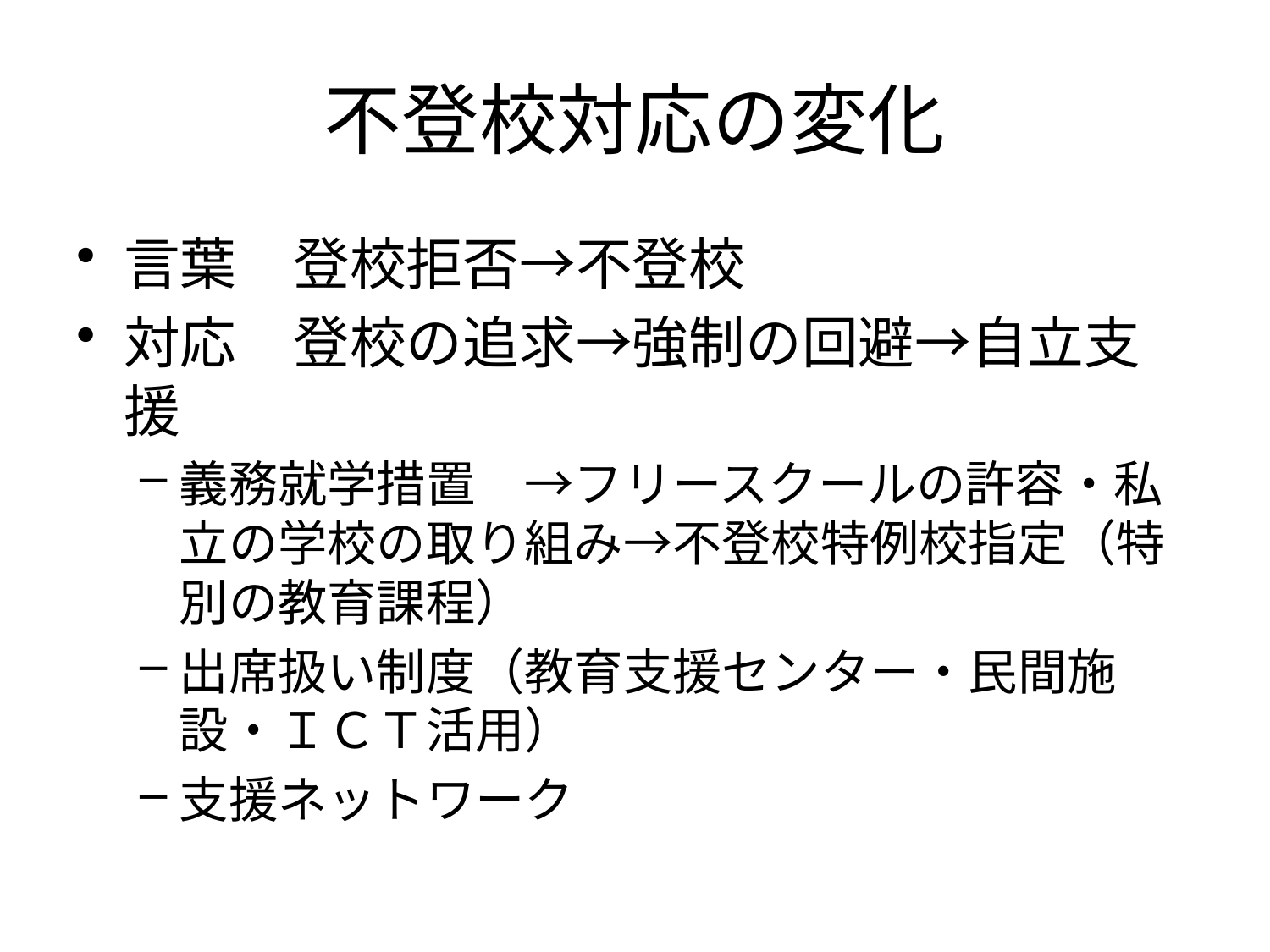

# 不登校対応の変化
言葉　登校拒否→不登校
対応　登校の追求→強制の回避→自立支援
義務就学措置　→フリースクールの許容・私立の学校の取り組み→不登校特例校指定（特別の教育課程）
出席扱い制度（教育支援センター・民間施設・ＩＣＴ活用）
支援ネットワーク